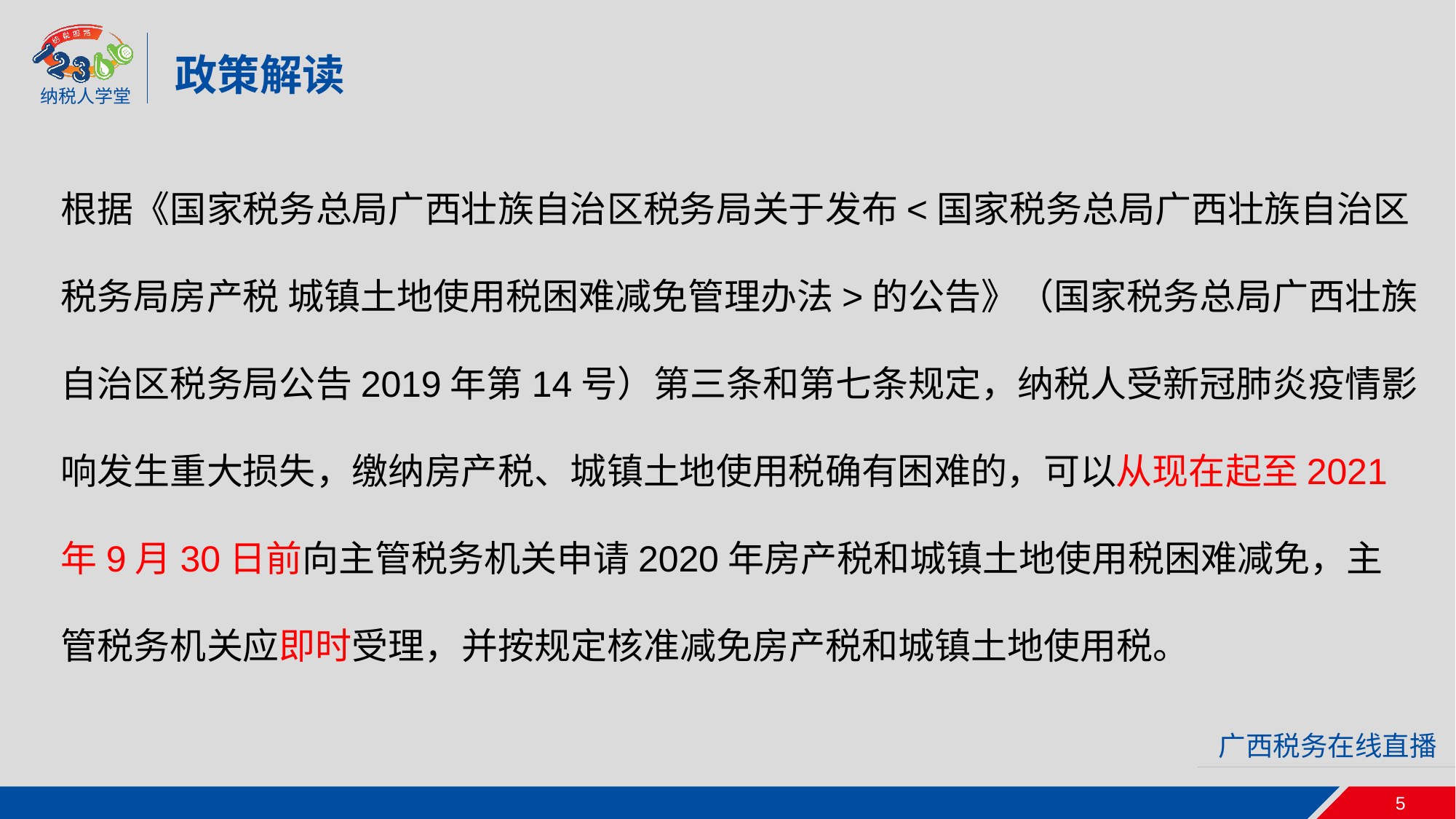

政策解读
根据《国家税务总局广西壮族自治区税务局关于发布<国家税务总局广西壮族自治区税务局房产税 城镇土地使用税困难减免管理办法>的公告》（国家税务总局广西壮族自治区税务局公告2019年第14号）第三条和第七条规定，纳税人受新冠肺炎疫情影响发生重大损失，缴纳房产税、城镇土地使用税确有困难的，可以从现在起至2021年9月30日前向主管税务机关申请2020年房产税和城镇土地使用税困难减免，主管税务机关应即时受理，并按规定核准减免房产税和城镇土地使用税。